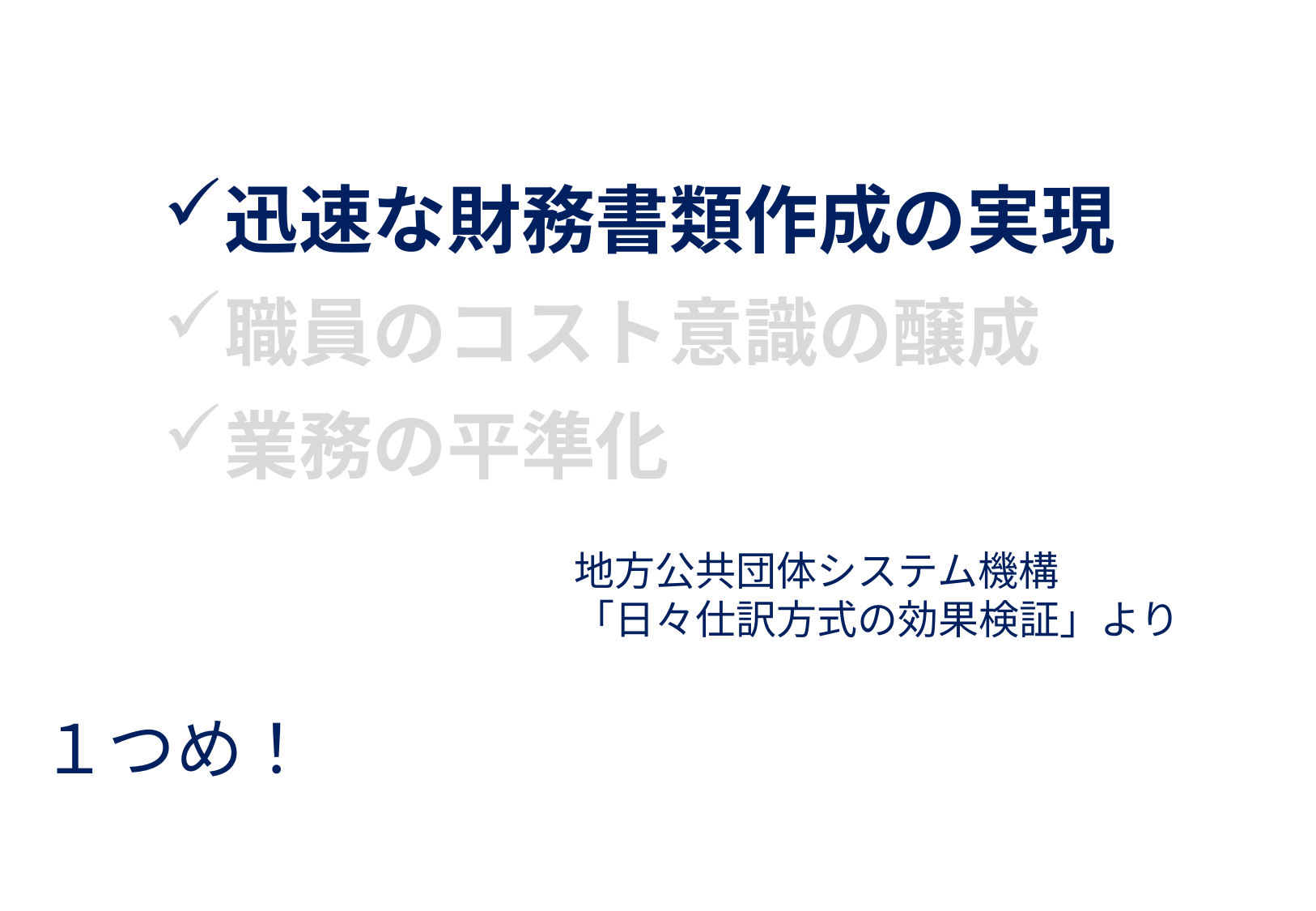

迅速な財務書類作成の実現
職員のコスト意識の醸成
業務の平準化
地方公共団体システム機構
「日々仕訳方式の効果検証」より
１つめ！